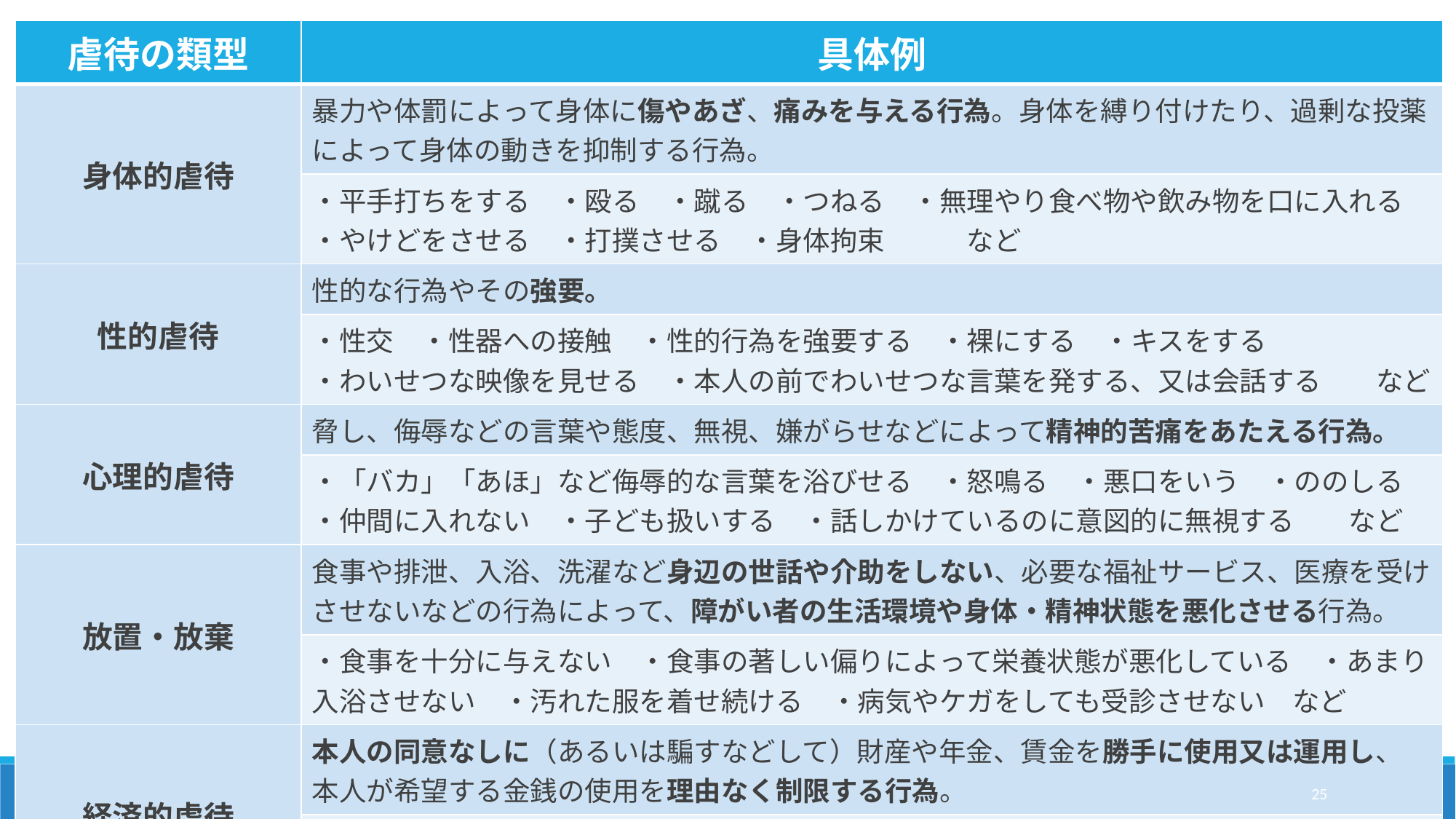

| 虐待の類型 | 具体例 |
| --- | --- |
| 身体的虐待 | 暴力や体罰によって身体に傷やあざ、痛みを与える行為。身体を縛り付けたり、過剰な投薬によって身体の動きを抑制する行為。 |
|  | ・平手打ちをする　・殴る　・蹴る　・つねる　・無理やり食べ物や飲み物を口に入れる　 ・やけどをさせる　・打撲させる　・身体拘束　　　など |
| 性的虐待 | 性的な行為やその強要。 |
|  | ・性交　・性器への接触　・性的行為を強要する　・裸にする　・キスをする ・わいせつな映像を見せる　・本人の前でわいせつな言葉を発する、又は会話する　　など |
| 心理的虐待 | 脅し、侮辱などの言葉や態度、無視、嫌がらせなどによって精神的苦痛をあたえる行為。 |
|  | ・「バカ」「あほ」など侮辱的な言葉を浴びせる　・怒鳴る　・悪口をいう　・ののしる ・仲間に入れない　・子ども扱いする　・話しかけているのに意図的に無視する　　など |
| 放置・放棄 | 食事や排泄、入浴、洗濯など身辺の世話や介助をしない、必要な福祉サービス、医療を受けさせないなどの行為によって、障がい者の生活環境や身体・精神状態を悪化させる行為。 |
|  | ・食事を十分に与えない　・食事の著しい偏りによって栄養状態が悪化している　・あまり入浴させない　・汚れた服を着せ続ける　・病気やケガをしても受診させない　など |
| 経済的虐待 | 本人の同意なしに（あるいは騙すなどして）財産や年金、賃金を勝手に使用又は運用し、 本人が希望する金銭の使用を理由なく制限する行為。 |
|  | ・年金や賃金を渡さない　・本人の同意なしに財産や預貯金を処分・運用する　・日常生活に必要な金銭を渡さない又は使わせない　・金銭・財産等の着服・窃盗　　など |
25